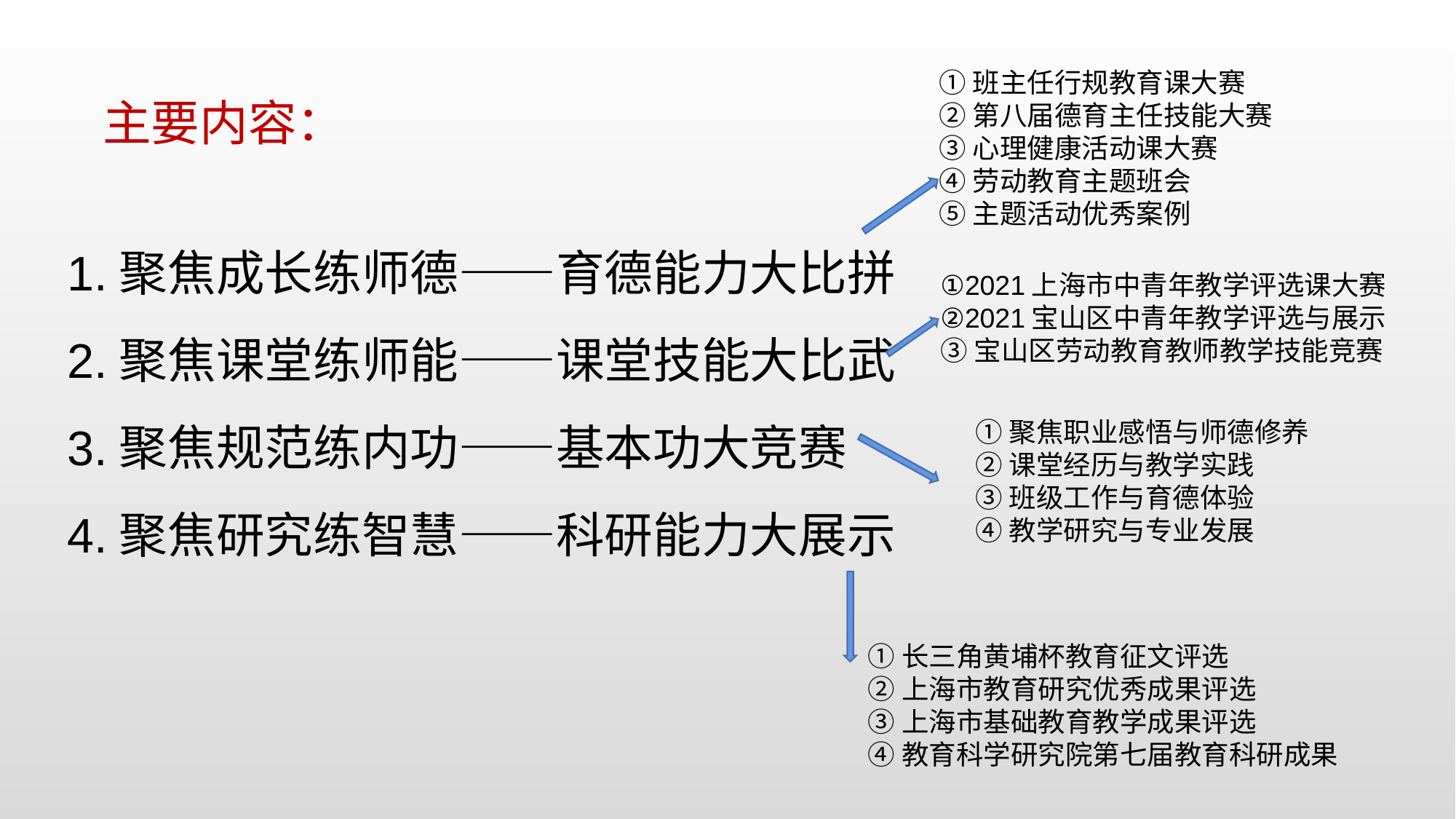

①班主任行规教育课大赛
②第八届德育主任技能大赛
③心理健康活动课大赛
④劳动教育主题班会
⑤主题活动优秀案例
主要内容：

1.聚焦成长练师德——育德能力大比拼
2.聚焦课堂练师能——课堂技能大比武
3.聚焦规范练内功——基本功大竞赛
4.聚焦研究练智慧——科研能力大展示
①2021上海市中青年教学评选课大赛
②2021宝山区中青年教学评选与展示
③宝山区劳动教育教师教学技能竞赛

①聚焦职业感悟与师德修养
②课堂经历与教学实践
③班级工作与育德体验
④教学研究与专业发展

①长三角黄埔杯教育征文评选
②上海市教育研究优秀成果评选
③上海市基础教育教学成果评选
④教育科学研究院第七届教育科研成果